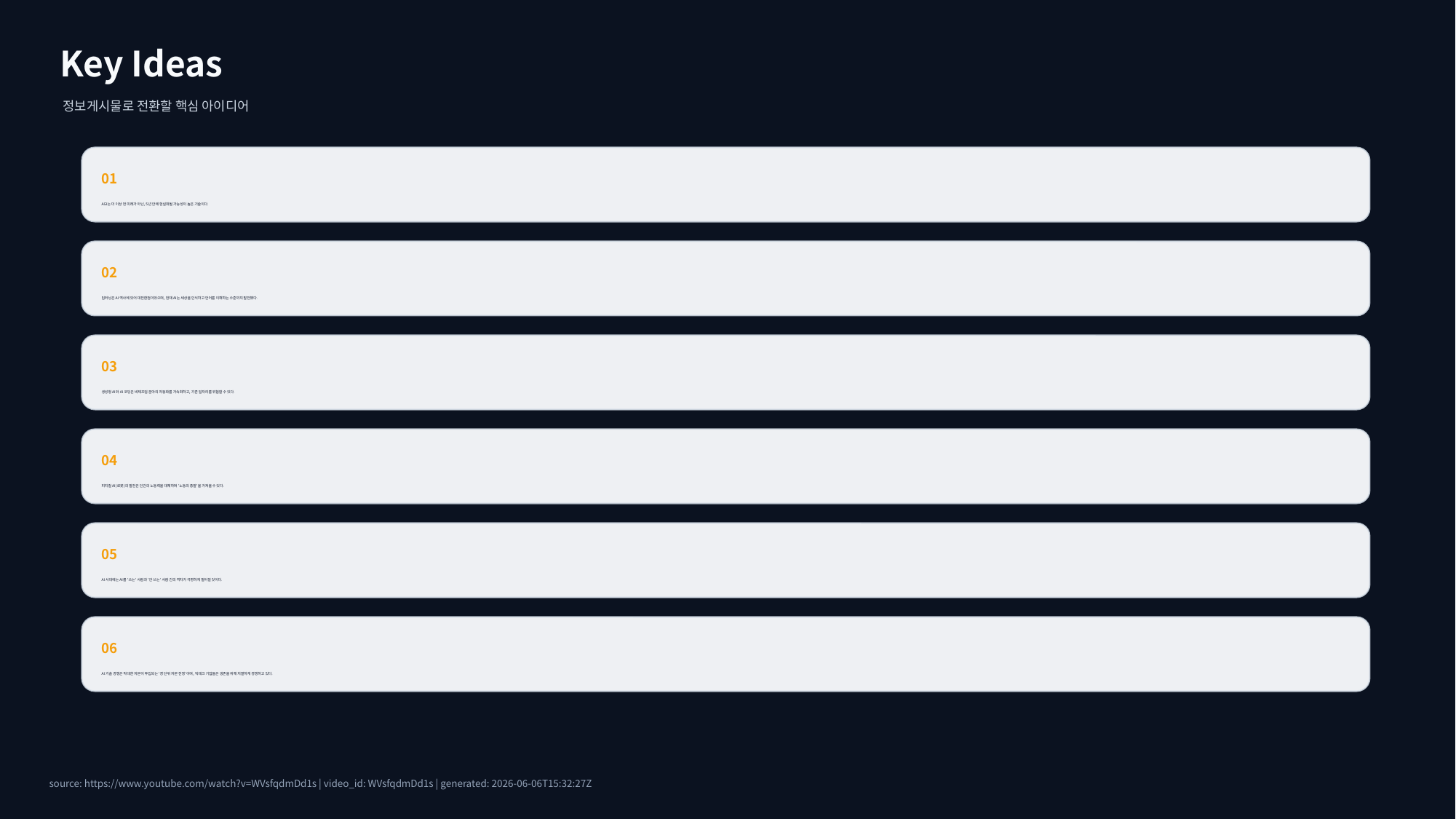

Key Ideas
정보게시물로 전환할 핵심 아이디어

01
AGI는 더 이상 먼 미래가 아닌, 5년 안에 현실화될 가능성이 높은 기술이다.

02
딥러닝은 AI 역사에 있어 대전환점이었으며, 현재 AI는 세상을 인식하고 언어를 이해하는 수준까지 발전했다.

03
생성형 AI와 AI 코딩은 비제조업 분야의 자동화를 가속화하고, 기존 일자리를 위협할 수 있다.

04
피지컬 AI(로봇)의 발전은 인간의 노동력을 대체하며 '노동의 종말'을 가져올 수 있다.

05
AI 시대에는 AI를 '쓰는' 사람과 '안 쓰는' 사람 간의 격차가 극명하게 벌어질 것이다.

06
AI 기술 경쟁은 막대한 자본이 투입되는 '경 단위 자본 전쟁'이며, 빅테크 기업들은 생존을 위해 치열하게 경쟁하고 있다.
source: https://www.youtube.com/watch?v=WVsfqdmDd1s | video_id: WVsfqdmDd1s | generated: 2026-06-06T15:32:27Z